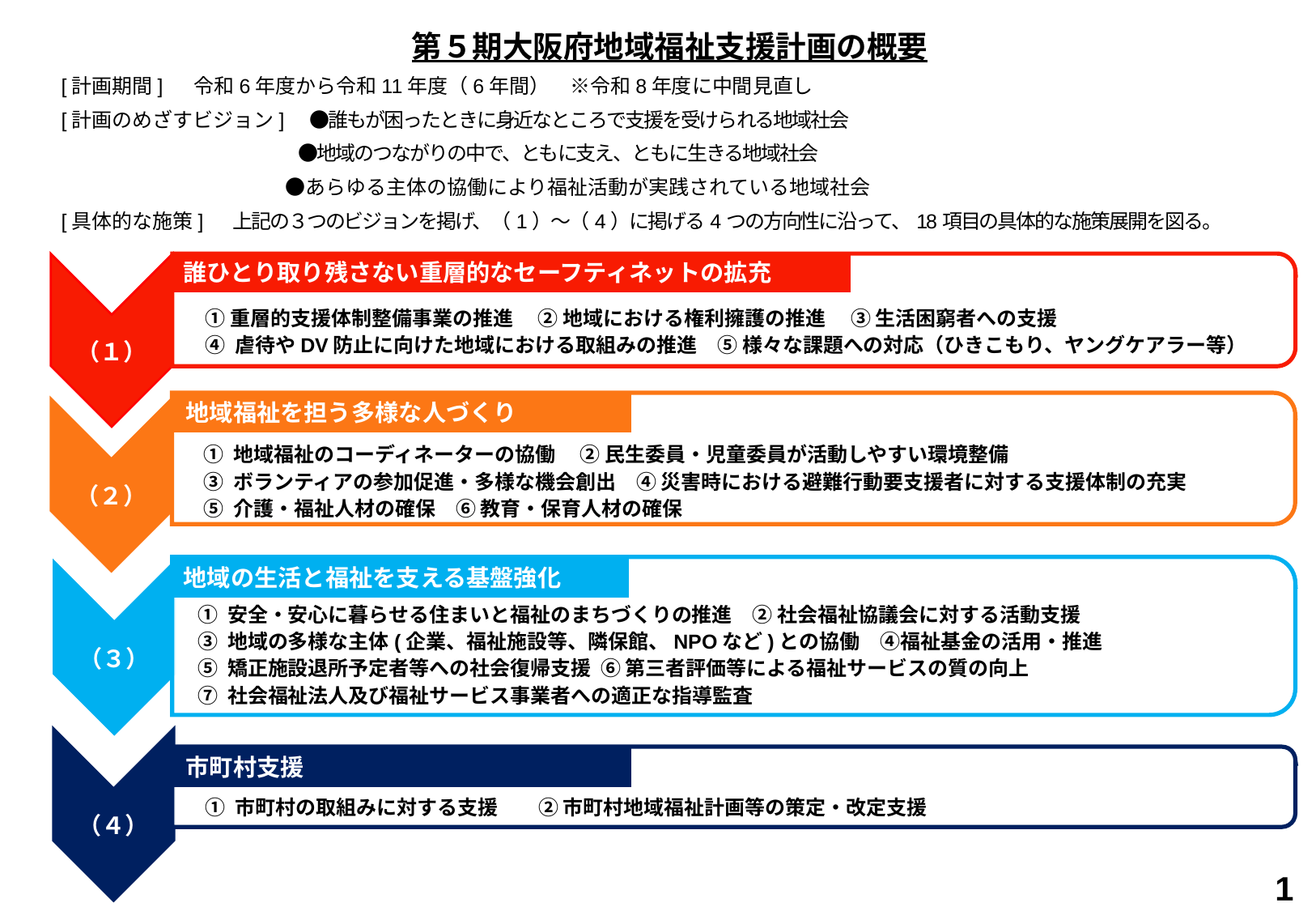

第５期大阪府地域福祉支援計画の概要
　[計画期間] 　令和6年度から令和11年度（6年間）　※令和8年度に中間見直し
　[計画のめざすビジョン]　●誰もが困ったときに身近なところで支援を受けられる地域社会
　　　　　　　　　　　　　　 ●地域のつながりの中で、ともに支え、ともに生きる地域社会
　    　　　　　　　　　　  ●あらゆる主体の協働により福祉活動が実践されている地域社会
　[具体的な施策] 　上記の３つのビジョンを掲げ、（1）～（4）に掲げる4つの方向性に沿って、18項目の具体的な施策展開を図る。
誰ひとり取り残さない重層的なセーフティネットの拡充
（１）

（２）

（３）
（４）
地域福祉を担う多様な人づくり
地域の生活と福祉を支える基盤強化
市町村支援
①重層的支援体制整備事業の推進　 ② 地域における権利擁護の推進　 ③ 生活困窮者への支援
④ 虐待やDV防止に向けた地域における取組みの推進　⑤ 様々な課題への対応（ひきこもり、ヤングケアラー等）
① 地域福祉のコーディネーターの協働　 ② 民生委員・児童委員が活動しやすい環境整備
③ ボランティアの参加促進・多様な機会創出　④ 災害時における避難行動要支援者に対する支援体制の充実
⑤ 介護・福祉人材の確保　⑥ 教育・保育人材の確保
① 安全・安心に暮らせる住まいと福祉のまちづくりの推進　② 社会福祉協議会に対する活動支援
③ 地域の多様な主体(企業、福祉施設等、隣保館、NPOなど)との協働　④福祉基金の活用・推進
⑤ 矯正施設退所予定者等への社会復帰支援  ⑥ 第三者評価等による福祉サービスの質の向上
⑦ 社会福祉法人及び福祉サービス事業者への適正な指導監査
① 市町村の取組みに対する支援　　② 市町村地域福祉計画等の策定・改定支援
1